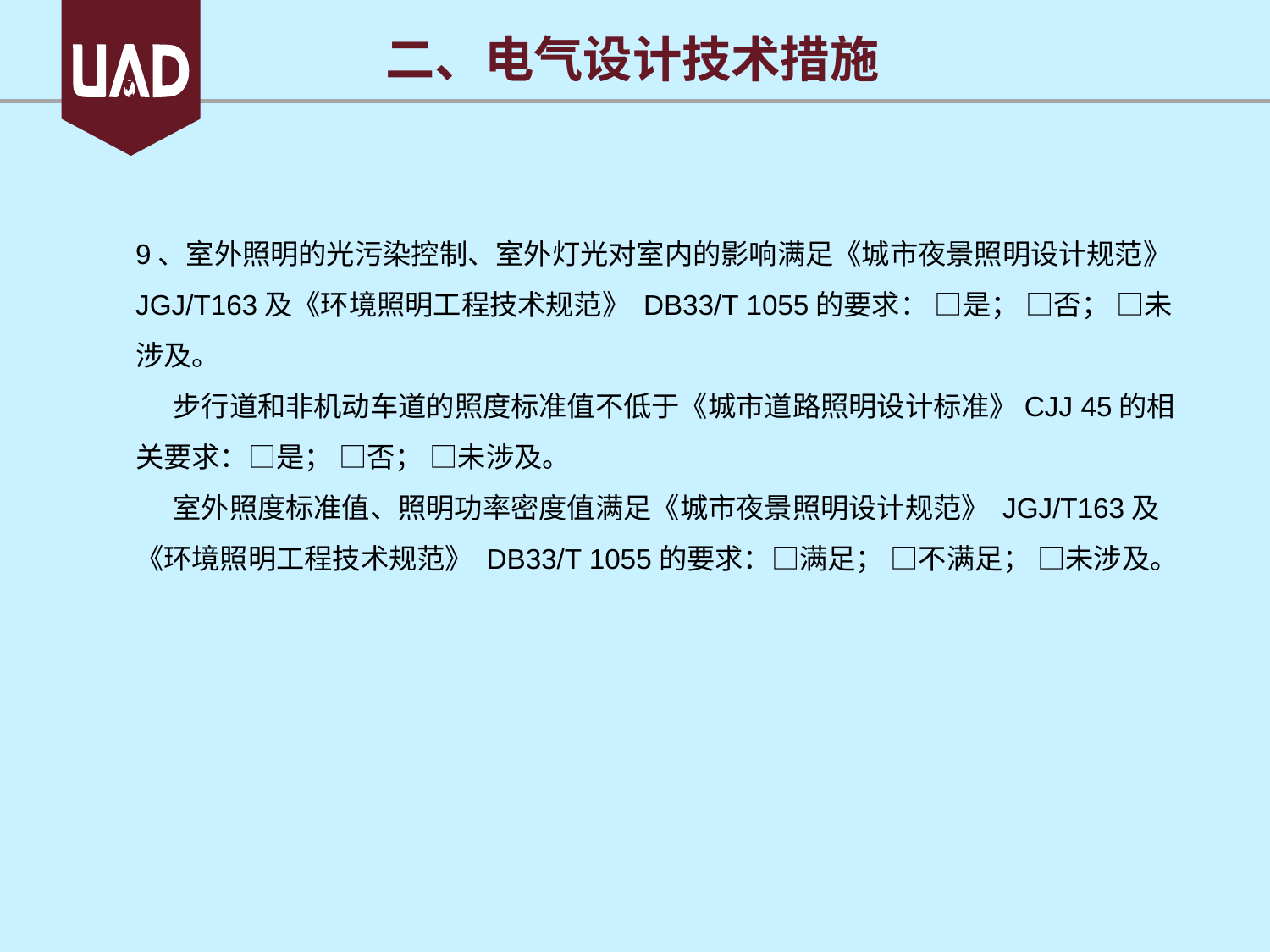

二、电气设计技术措施
9、室外照明的光污染控制、室外灯光对室内的影响满足《城市夜景照明设计规范》 JGJ/T163及《环境照明工程技术规范》 DB33/T 1055的要求： □是； □否； □未涉及。
步行道和非机动车道的照度标准值不低于《城市道路照明设计标准》CJJ 45的相关要求：□是； □否； □未涉及。
室外照度标准值、照明功率密度值满足《城市夜景照明设计规范》 JGJ/T163及《环境照明工程技术规范》 DB33/T 1055的要求：□满足； □不满足； □未涉及。